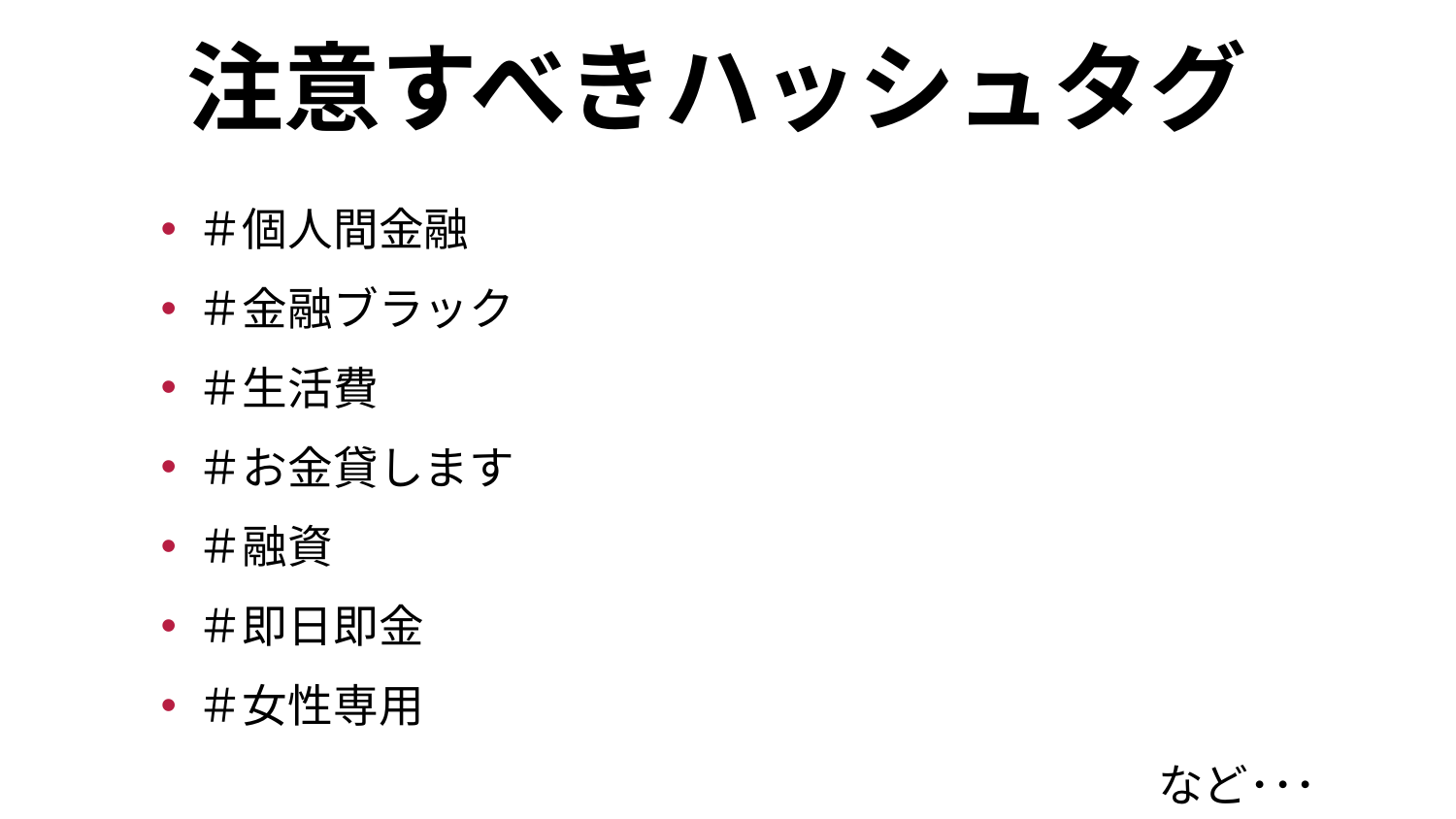

# 注意すべきハッシュタグ
＃個人間金融
＃金融ブラック
＃生活費
＃お金貸します
＃融資
＃即日即金
＃女性専用
　　　　　　　　　　　　　　　　　　　　　　など･･･